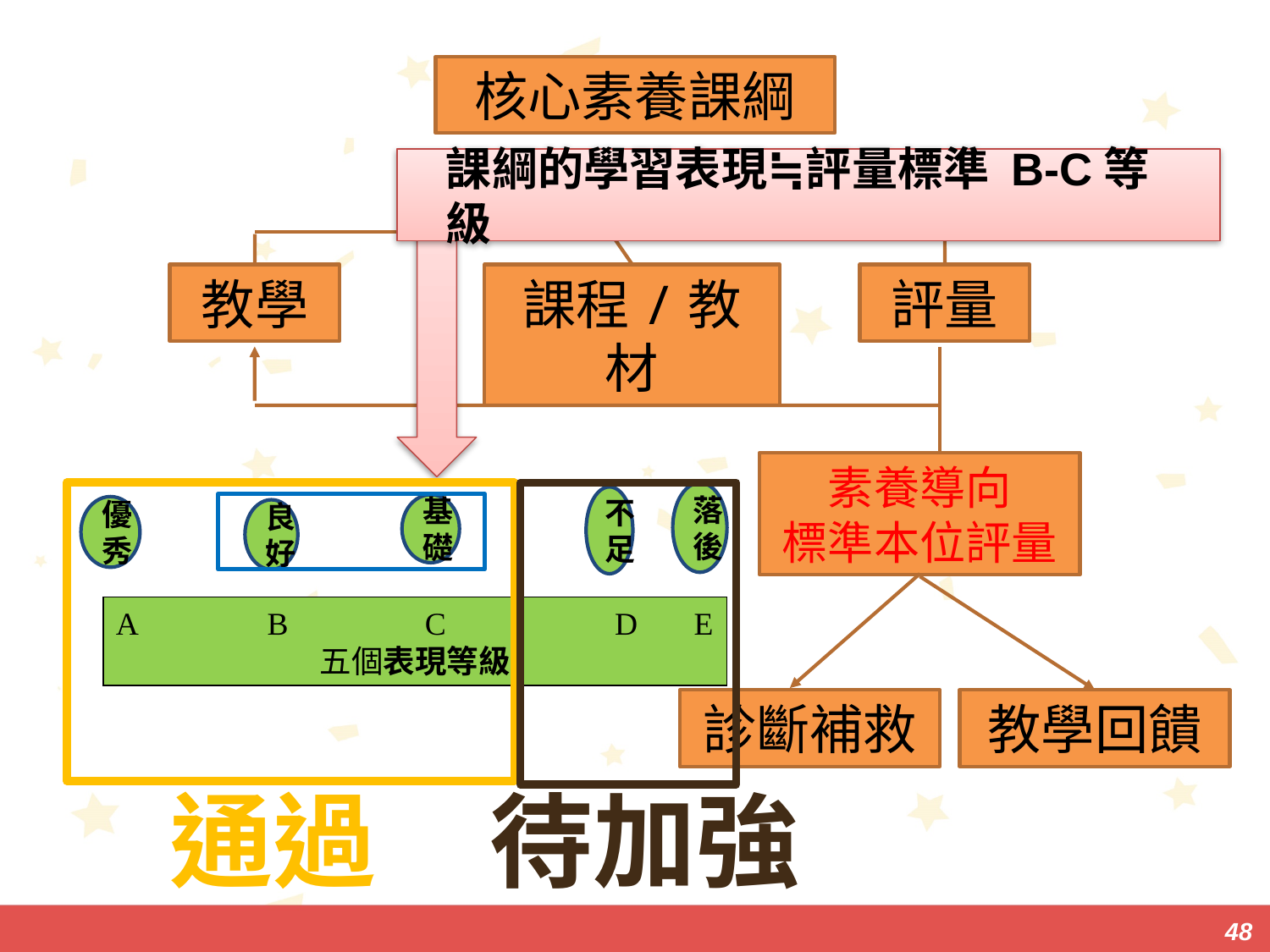

核心素養課綱
教學
課程/教材
評量

素養導向
標準本位評量
診斷補救
教學回饋
課綱的學習表現≒評量標準 B-C等級

落後
不足
基礎
優秀
良好

A                B                 C                     D       E
五個表現等級
通過
待加強
48